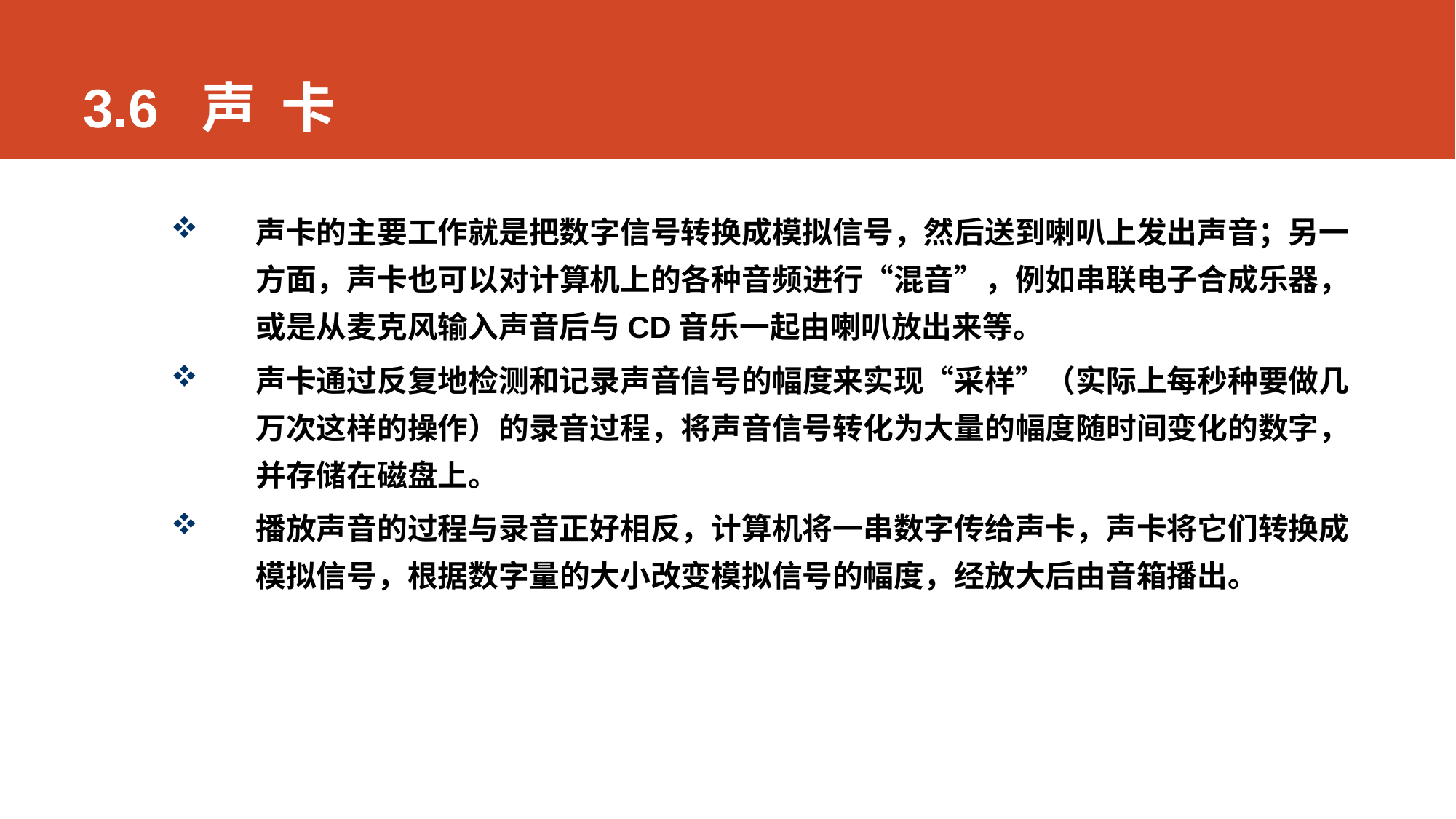

# 3.6  声  卡
声卡的主要工作就是把数字信号转换成模拟信号，然后送到喇叭上发出声音；另一方面，声卡也可以对计算机上的各种音频进行“混音”，例如串联电子合成乐器，或是从麦克风输入声音后与CD音乐一起由喇叭放出来等。
声卡通过反复地检测和记录声音信号的幅度来实现“采样”（实际上每秒种要做几万次这样的操作）的录音过程，将声音信号转化为大量的幅度随时间变化的数字，并存储在磁盘上。
播放声音的过程与录音正好相反，计算机将一串数字传给声卡，声卡将它们转换成模拟信号，根据数字量的大小改变模拟信号的幅度，经放大后由音箱播出。